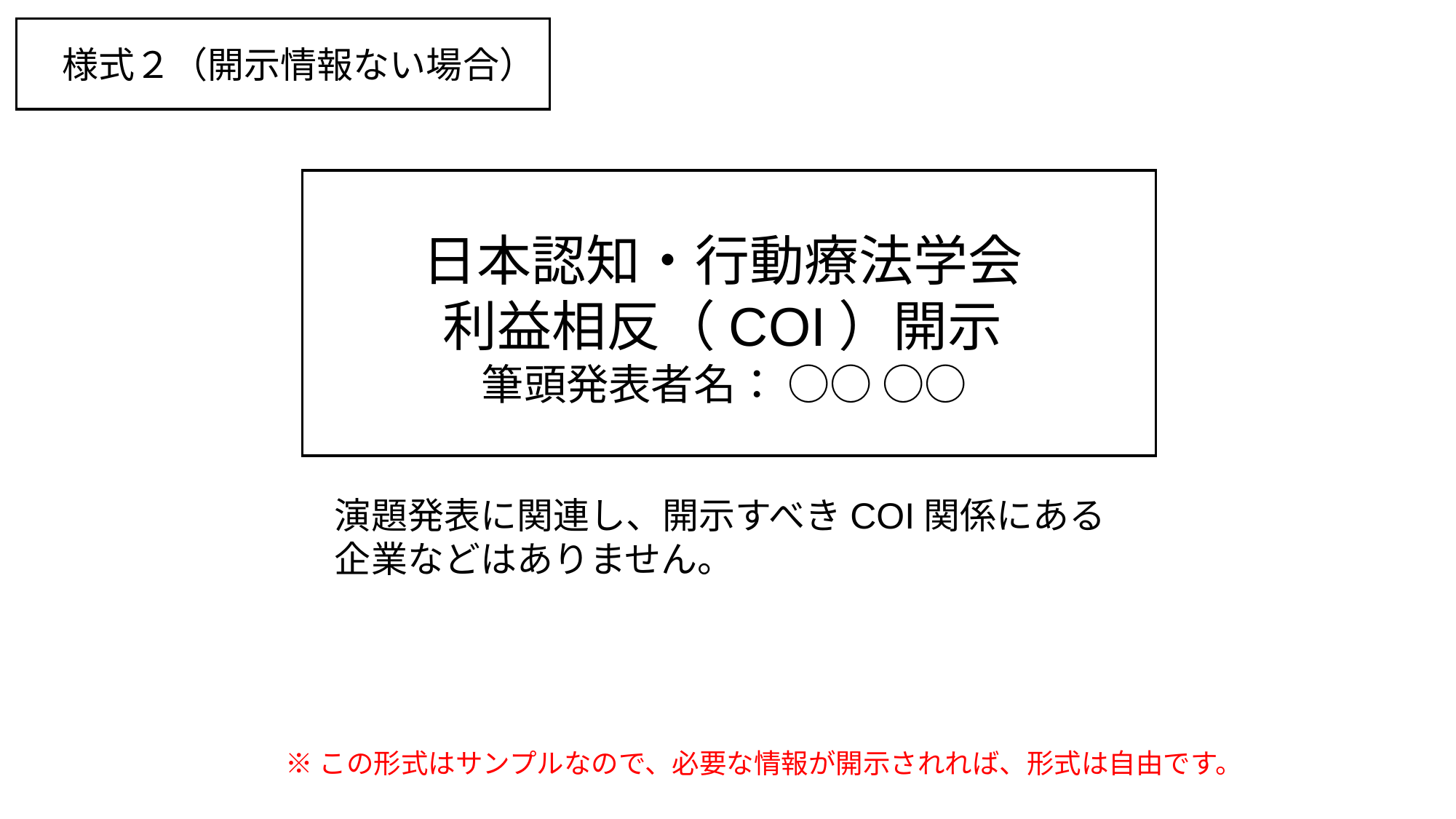

様式２（開示情報ない場合）

日本認知・行動療法学会
利益相反（COI）開示
筆頭発表者名： ○○ ○○
演題発表に関連し、開示すべきCOI関係にある
企業などはありません。
※この形式はサンプルなので、必要な情報が開示されれば、形式は自由です。